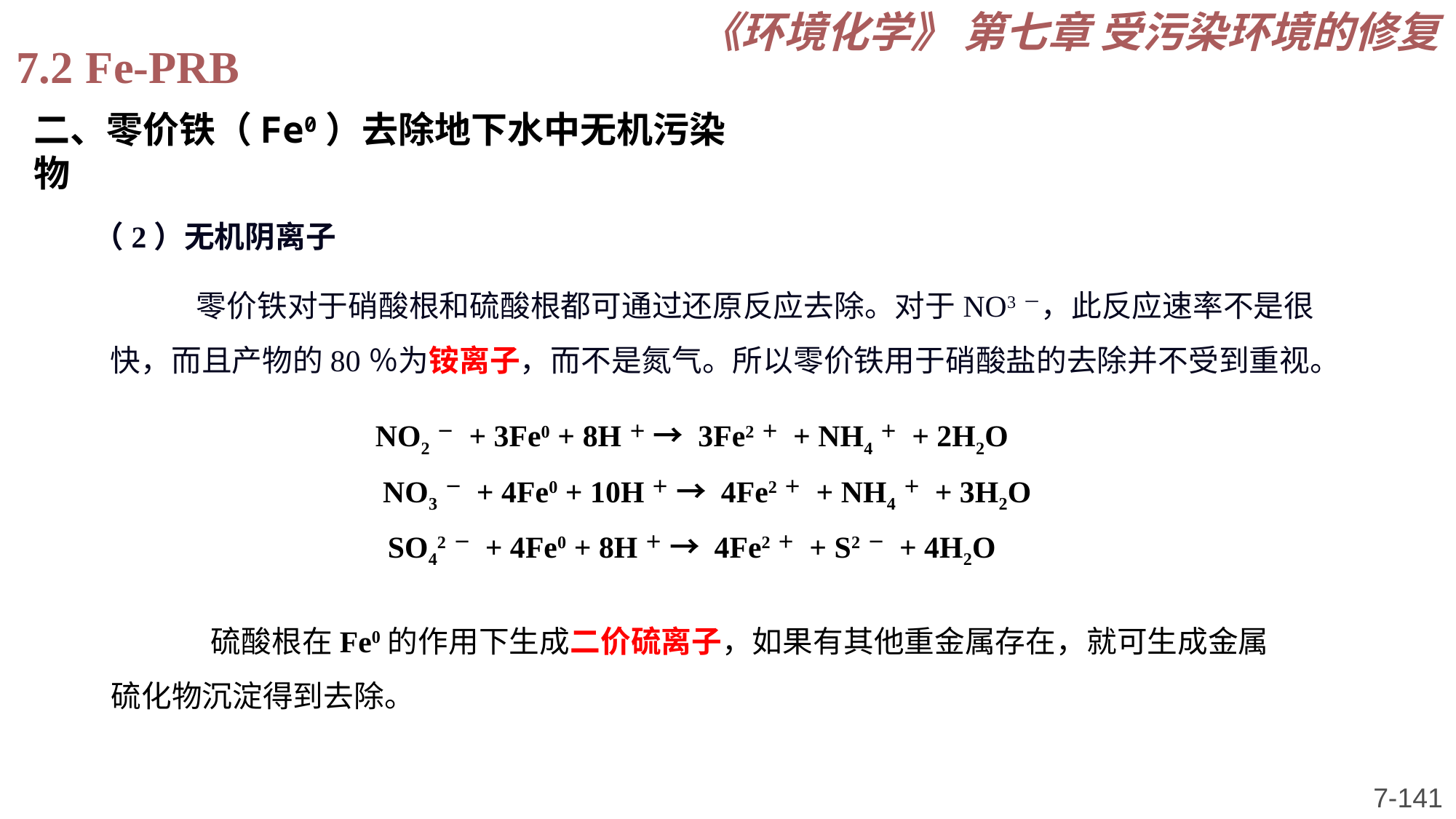

《环境化学》 第七章 受污染环境的修复
7.2 Fe-PRB
二、零价铁（Fe0）去除地下水中无机污染物
（2）无机阴离子
零价铁对于硝酸根和硫酸根都可通过还原反应去除。对于NO3－，此反应速率不是很快，而且产物的80％为铵离子，而不是氮气。所以零价铁用于硝酸盐的去除并不受到重视。
NO2－ + 3Fe0 + 8H＋ → 3Fe2＋ + NH4＋ + 2H2O
    NO3－ + 4Fe0 + 10H＋ → 4Fe2＋ + NH4＋ + 3H2O
SO42－ + 4Fe0 + 8H＋ → 4Fe2＋ + S2－ + 4H2O
 硫酸根在Fe0的作用下生成二价硫离子，如果有其他重金属存在，就可生成金属硫化物沉淀得到去除。
7-141